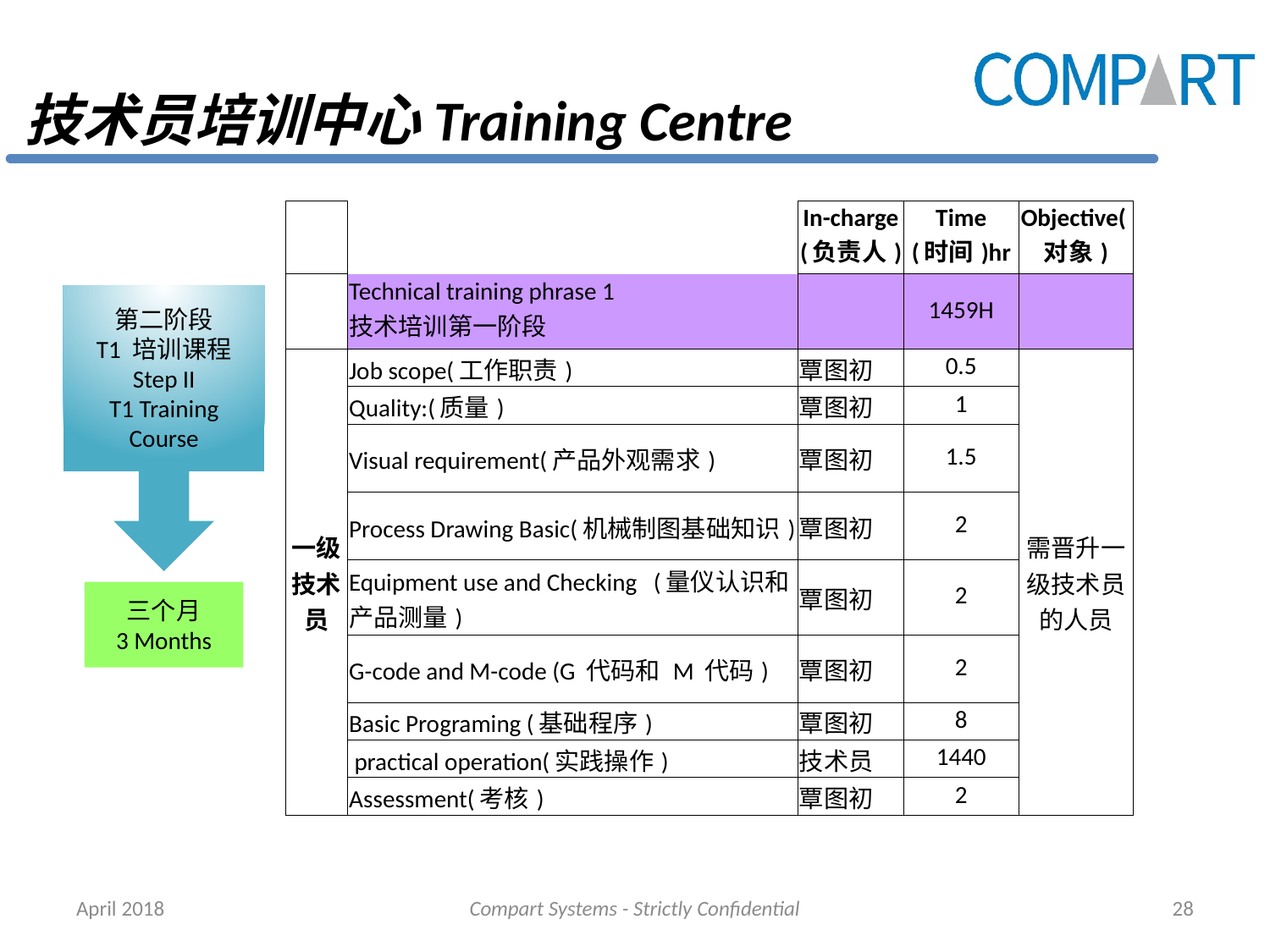

# 技术员培训中心Training Centre
|  |  | In-charge (负责人) | Time (时间)hr | Objective(对象) |
| --- | --- | --- | --- | --- |
|  | Technical training phrase 1 技术培训第一阶段 |  | 1459H |  |
| 一级技术员 | Job scope(工作职责) | 覃图初 | 0.5 | 需晋升一级技术员的人员 |
|  | Quality:(质量) | 覃图初 | 1 |  |
|  | Visual requirement(产品外观需求) | 覃图初 | 1.5 |  |
|  | Process Drawing Basic(机械制图基础知识) | 覃图初 | 2 |  |
|  | Equipment use and Checking (量仪认识和产品测量) | 覃图初 | 2 |  |
|  | G-code and M-code (G 代码和 M 代码) | 覃图初 | 2 |  |
|  | Basic Programing (基础程序) | 覃图初 | 8 |  |
|  | practical operation(实践操作) | 技术员 | 1440 |  |
|  | Assessment(考核) | 覃图初 | 2 |  |
第二阶段
T1 培训课程
Step II
T1 Training Course
三个月
3 Months

April 2018
Compart Systems - Strictly Confidential
28